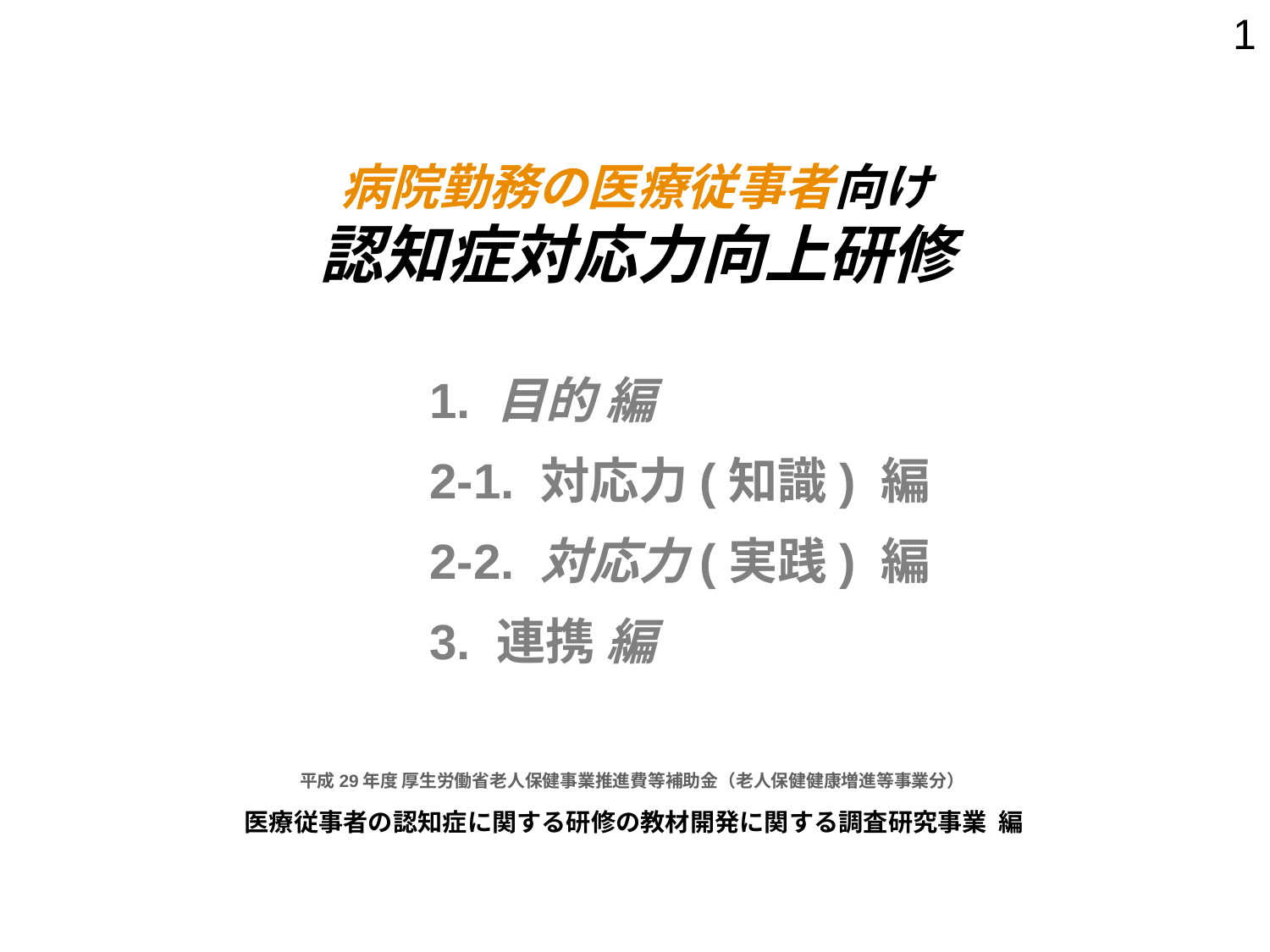

1
病院勤務の医療従事者向け
認知症対応力向上研修
1. 目的 編
2-1. 対応力(知識) 編
2-2. 対応力(実践) 編
3. 連携 編
平成29年度 厚生労働省老人保健事業推進費等補助金（老人保健健康増進等事業分）
医療従事者の認知症に関する研修の教材開発に関する調査研究事業  編